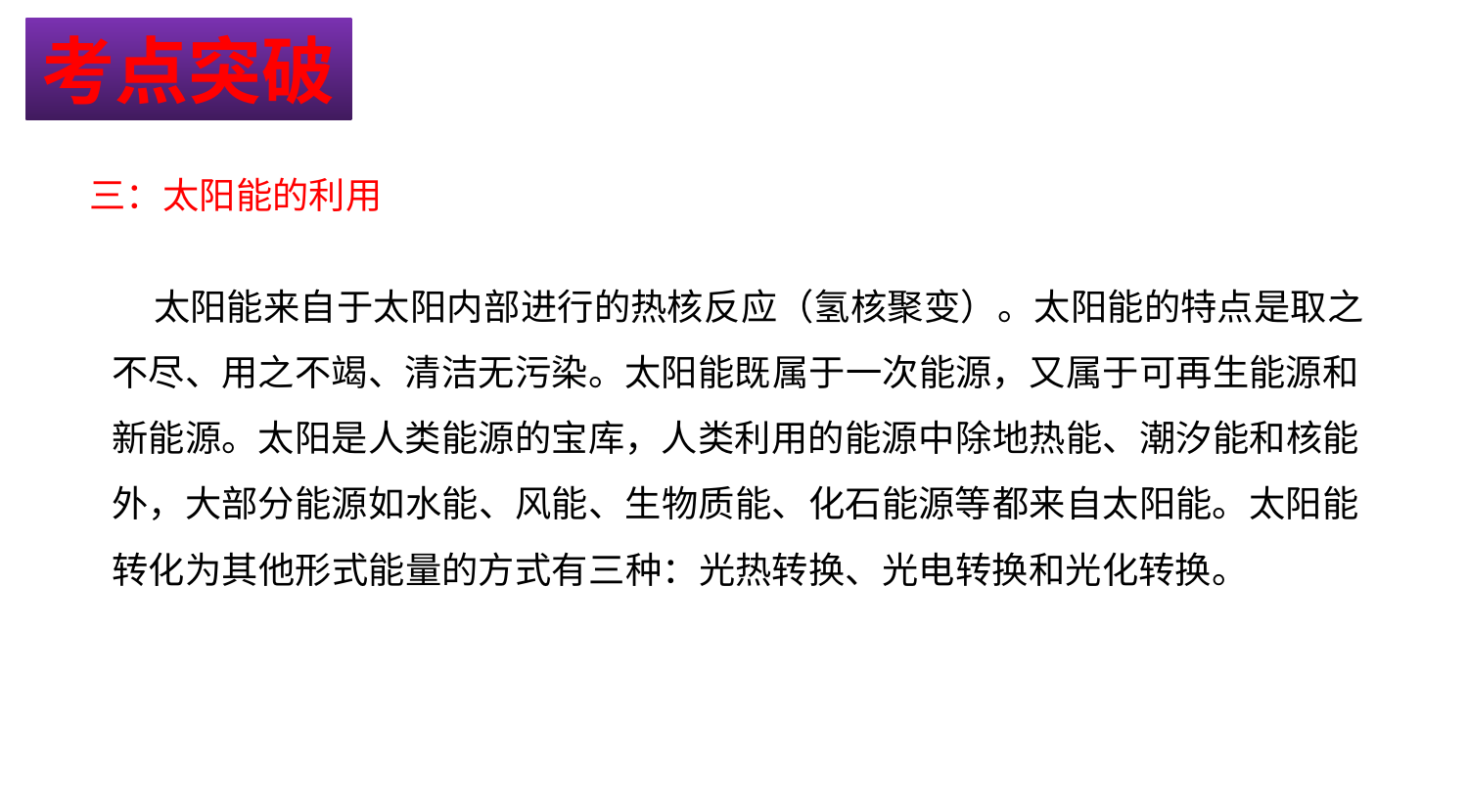

考点突破
三：太阳能的利用
    太阳能来自于太阳内部进行的热核反应（氢核聚变）。太阳能的特点是取之不尽、用之不竭、清洁无污染。太阳能既属于一次能源，又属于可再生能源和新能源。太阳是人类能源的宝库，人类利用的能源中除地热能、潮汐能和核能外，大部分能源如水能、风能、生物质能、化石能源等都来自太阳能。太阳能转化为其他形式能量的方式有三种：光热转换、光电转换和光化转换。